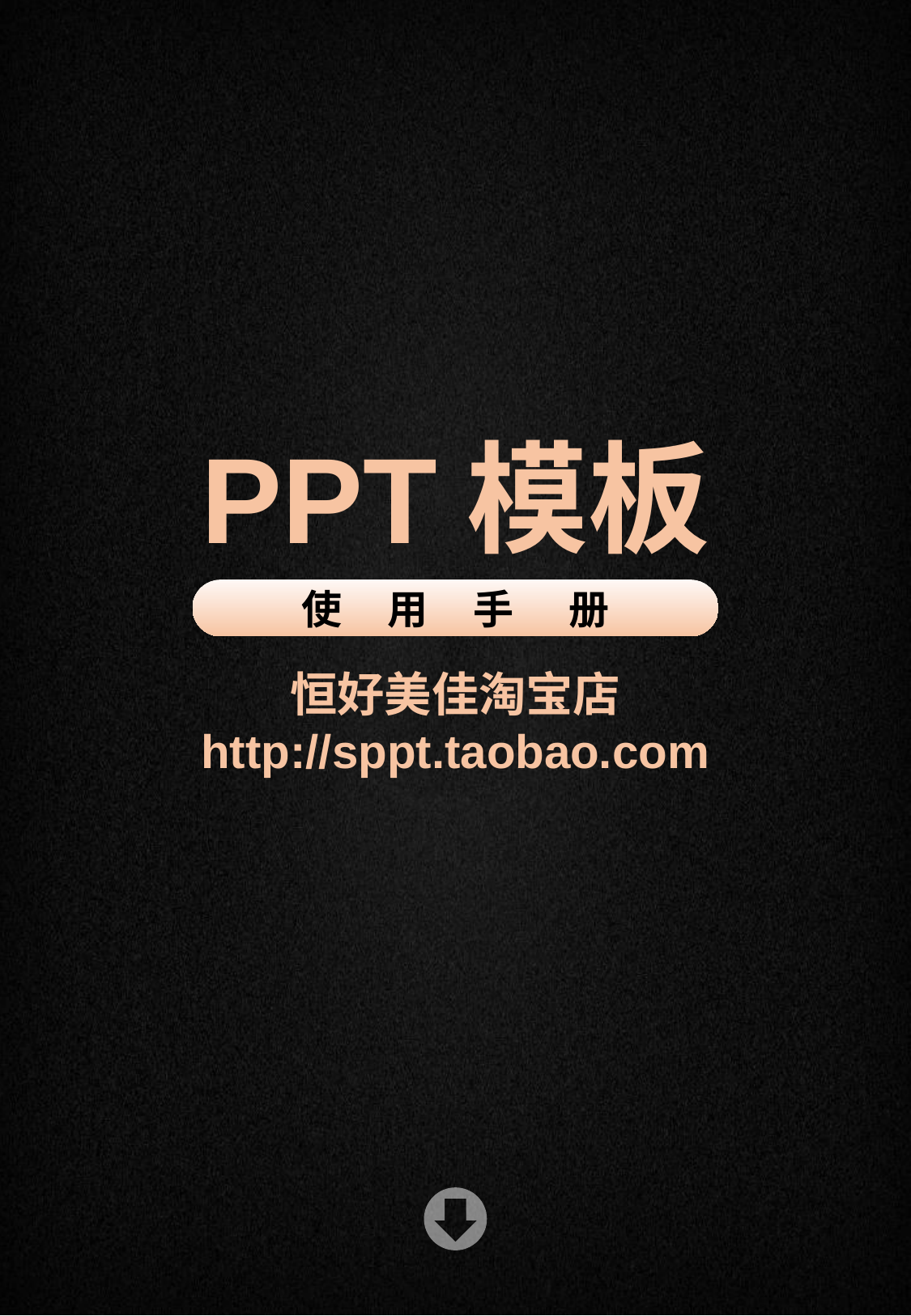

PPT模板
使     用     手      册
恒好美佳淘宝店
http://sppt.taobao.com